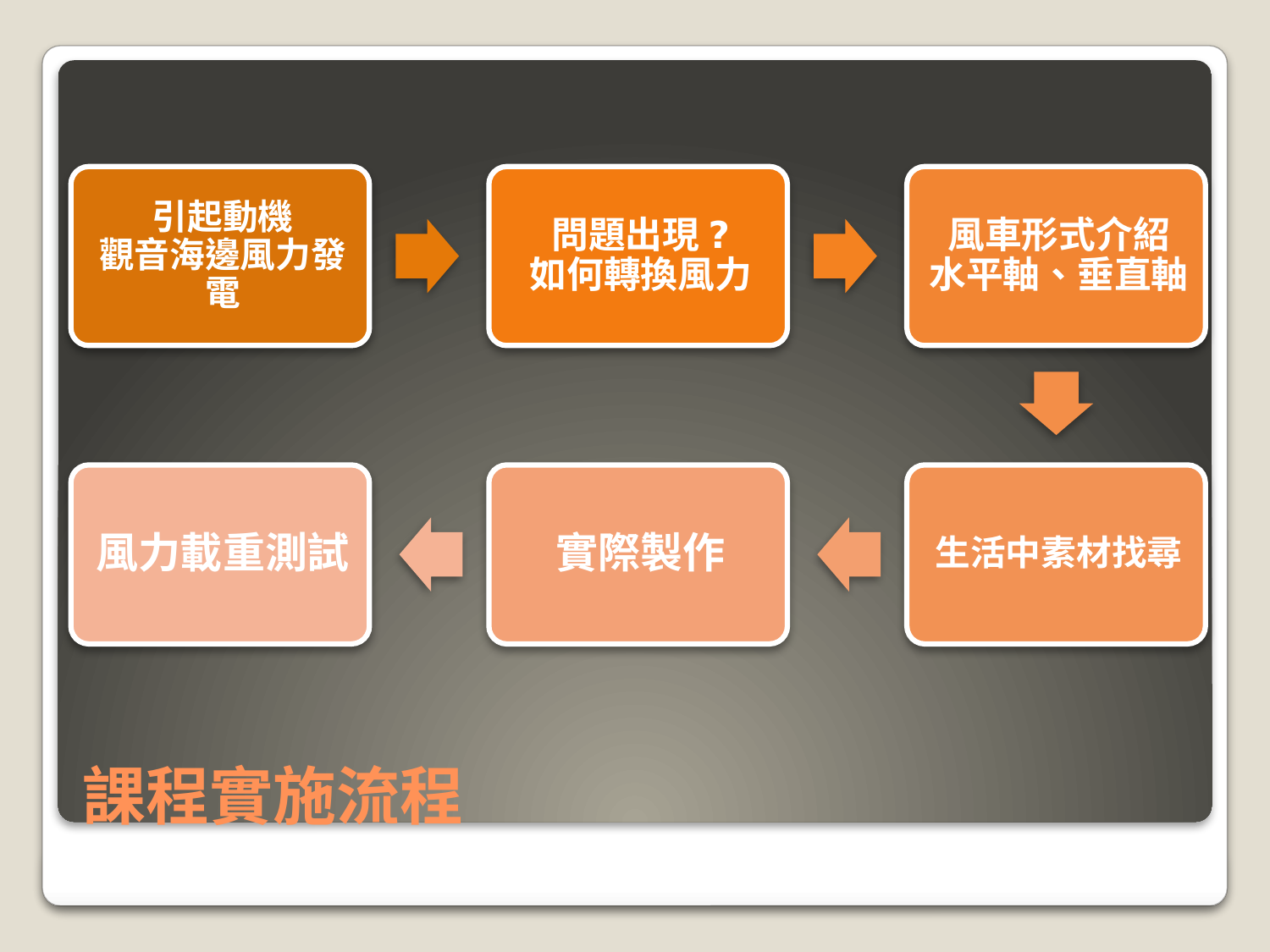

引起動機
觀音海邊風力發電

問題出現?
如何轉換風力

風車形式介紹
水平軸、垂直軸

生活中素材找尋

實際製作

風力載重測試
# 課程實施流程